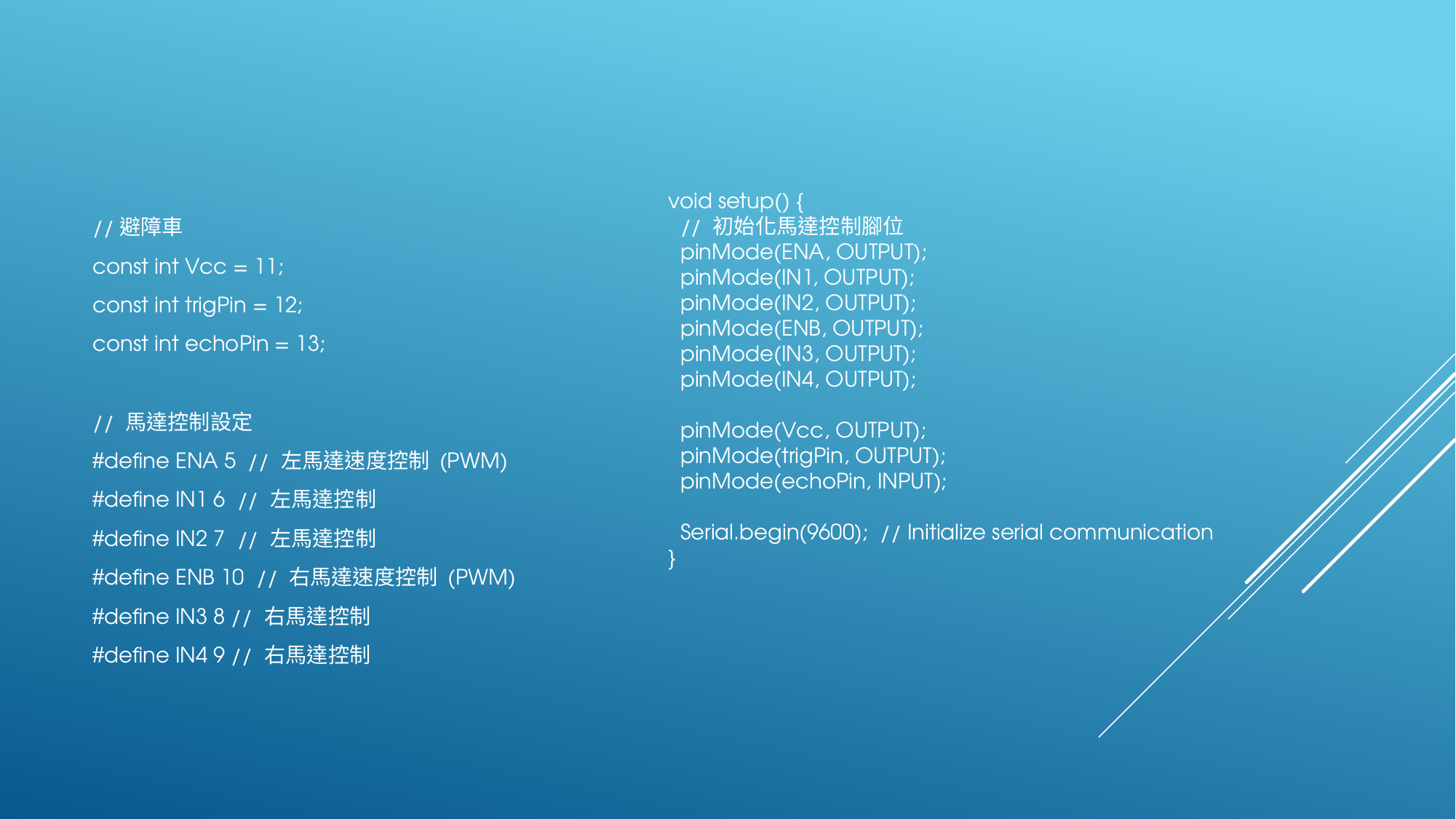

#
//避障車
const int Vcc = 11;
const int trigPin = 12;
const int echoPin = 13;

// 馬達控制設定
#define ENA 5  // 左馬達速度控制 (PWM)
#define IN1 6  // 左馬達控制
#define IN2 7  // 左馬達控制
#define ENB 10  // 右馬達速度控制 (PWM)
#define IN3 8 // 右馬達控制
#define IN4 9 // 右馬達控制

void setup() {
  // 初始化馬達控制腳位
  pinMode(ENA, OUTPUT);
  pinMode(IN1, OUTPUT);
  pinMode(IN2, OUTPUT);
  pinMode(ENB, OUTPUT);
  pinMode(IN3, OUTPUT);
  pinMode(IN4, OUTPUT);

  pinMode(Vcc, OUTPUT);
  pinMode(trigPin, OUTPUT);
  pinMode(echoPin, INPUT);

  Serial.begin(9600);  // Initialize serial communication
}